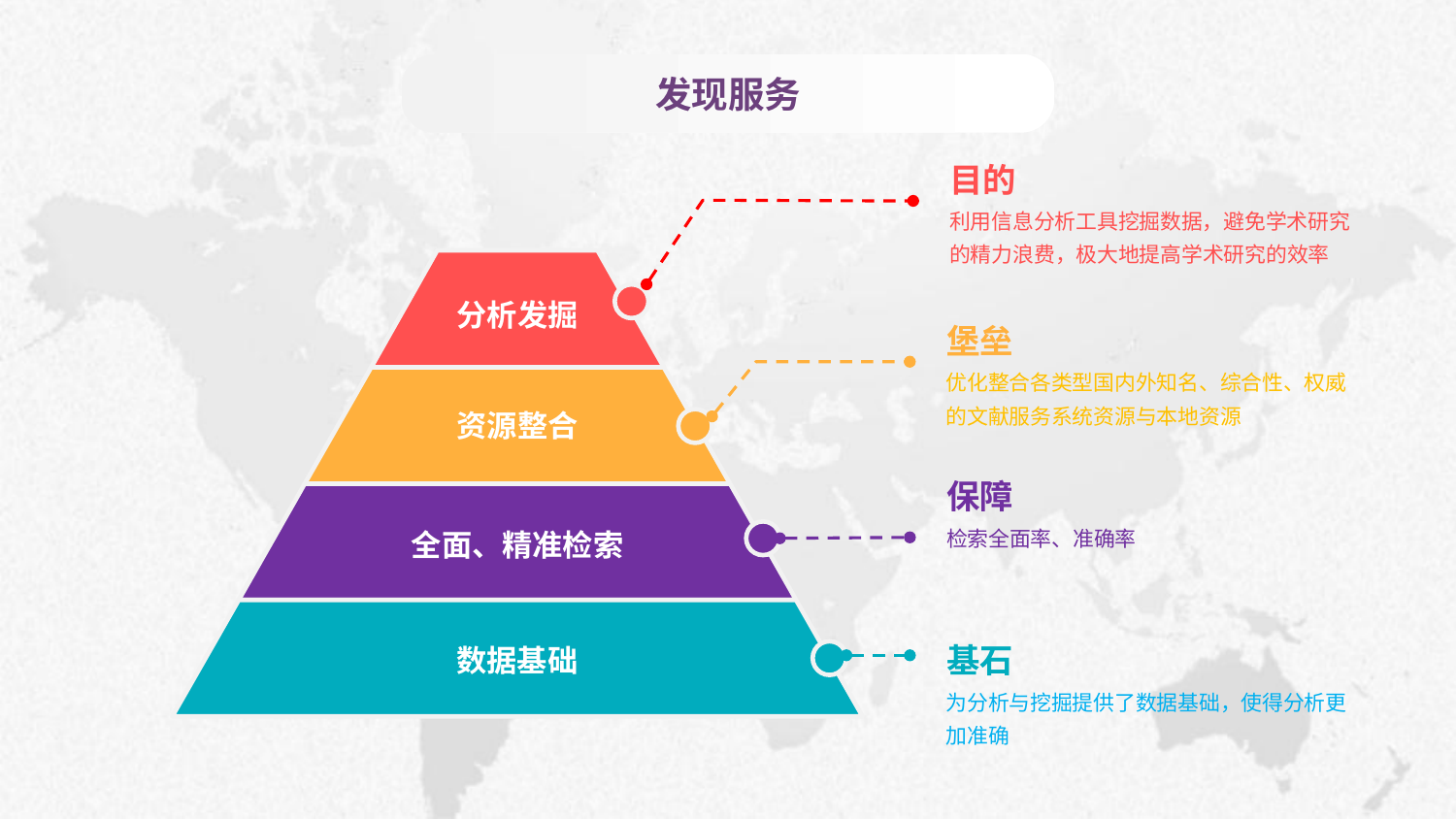

发现服务

目的
利用信息分析工具挖掘数据，避免学术研究的精力浪费，极大地提高学术研究的效率

分析发掘
堡垒
优化整合各类型国内外知名、综合性、权威的文献服务系统资源与本地资源

资源整合

保障

检索全面率、准确率

全面、精准检索

基石
数据基础

为分析与挖掘提供了数据基础，使得分析更加准确